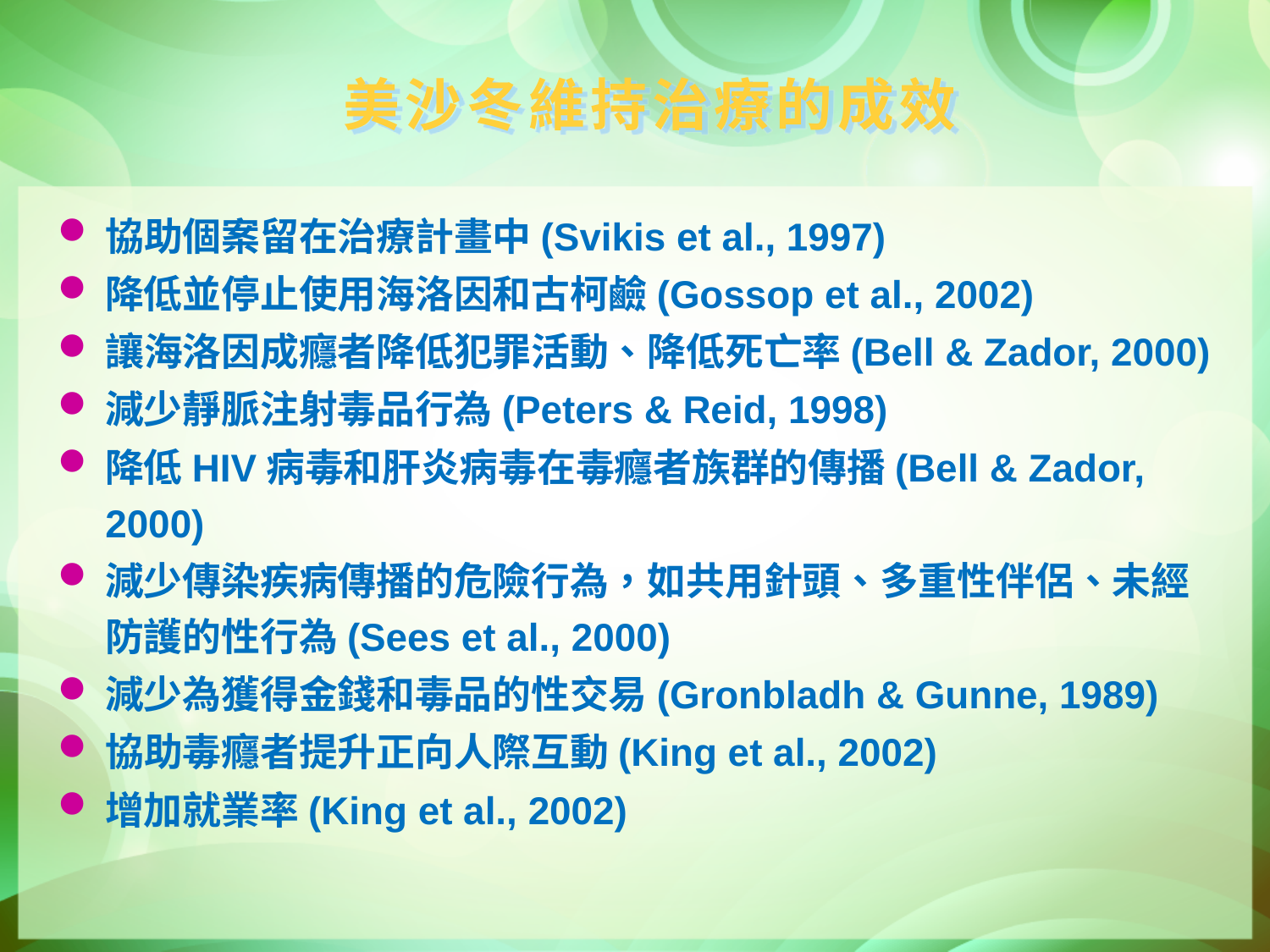

美沙冬維持治療的成效
協助個案留在治療計畫中(Svikis et al., 1997)
降低並停止使用海洛因和古柯鹼(Gossop et al., 2002)
讓海洛因成癮者降低犯罪活動、降低死亡率(Bell & Zador, 2000)
減少靜脈注射毒品行為(Peters & Reid, 1998)
降低HIV病毒和肝炎病毒在毒癮者族群的傳播(Bell & Zador, 2000)
減少傳染疾病傳播的危險行為，如共用針頭、多重性伴侶、未經防護的性行為(Sees et al., 2000)
減少為獲得金錢和毒品的性交易(Gronbladh & Gunne, 1989)
協助毒癮者提升正向人際互動(King et al., 2002)
增加就業率(King et al., 2002)